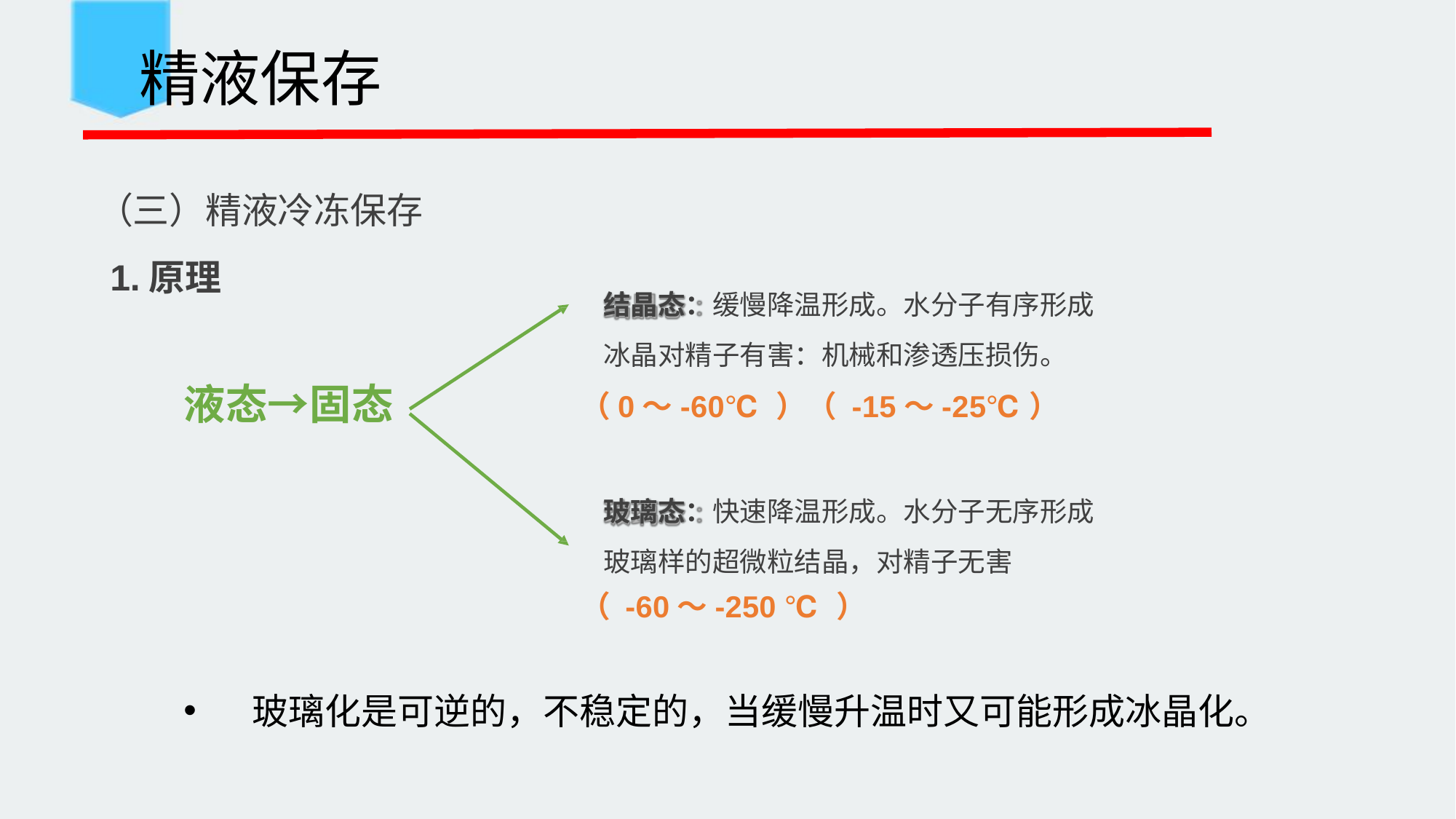

精液保存
 （三）精液冷冻保存
   1.原理

结晶态：缓慢降温形成。水分子有序形成 冰晶对精子有害：机械和渗透压损伤。
（0～-60℃ ）（ -15～-25℃）

液态→固态

玻璃态：快速降温形成。水分子无序形成 玻璃样的超微粒结晶，对精子无害
（ -60～-250 ℃ ）

玻璃化是可逆的，不稳定的，当缓慢升温时又可能形成冰晶化。